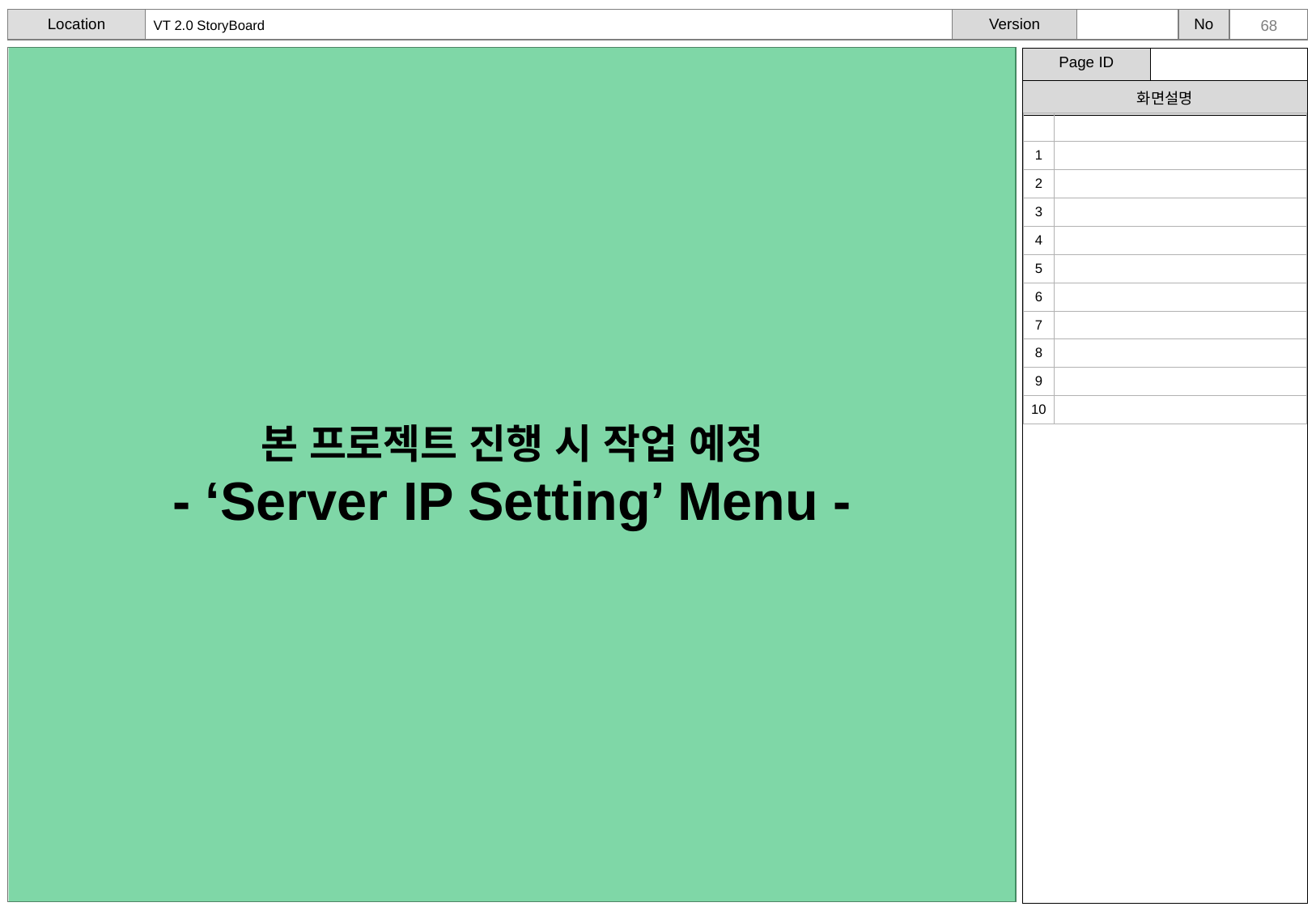

VT 2.0 StoryBoard
본 프로젝트 진행 시 작업 예정
- ‘Server IP Setting’ Menu -
|  |  |
| --- | --- |
| 1 |  |
| 2 |  |
| 3 |  |
| 4 |  |
| 5 |  |
| 6 |  |
| 7 |  |
| 8 |  |
| 9 |  |
| 10 |  |